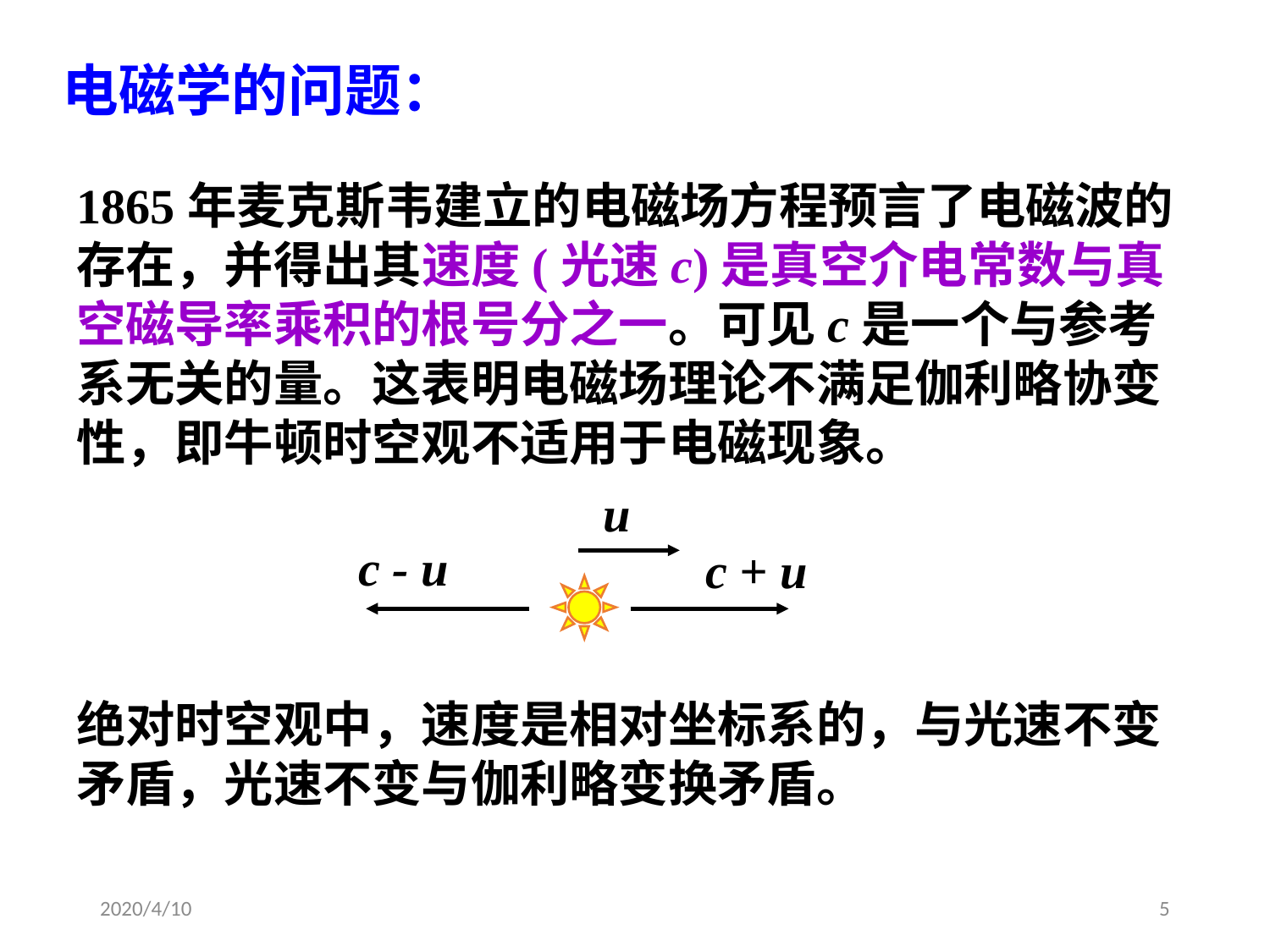

电磁学的问题：
1865年麦克斯韦建立的电磁场方程预言了电磁波的存在，并得出其速度(光速c)是真空介电常数与真空磁导率乘积的根号分之一。可见c是一个与参考系无关的量。这表明电磁场理论不满足伽利略协变性，即牛顿时空观不适用于电磁现象。
u
c - u
c + u

绝对时空观中，速度是相对坐标系的，与光速不变矛盾，光速不变与伽利略变换矛盾。
2020/4/10
5